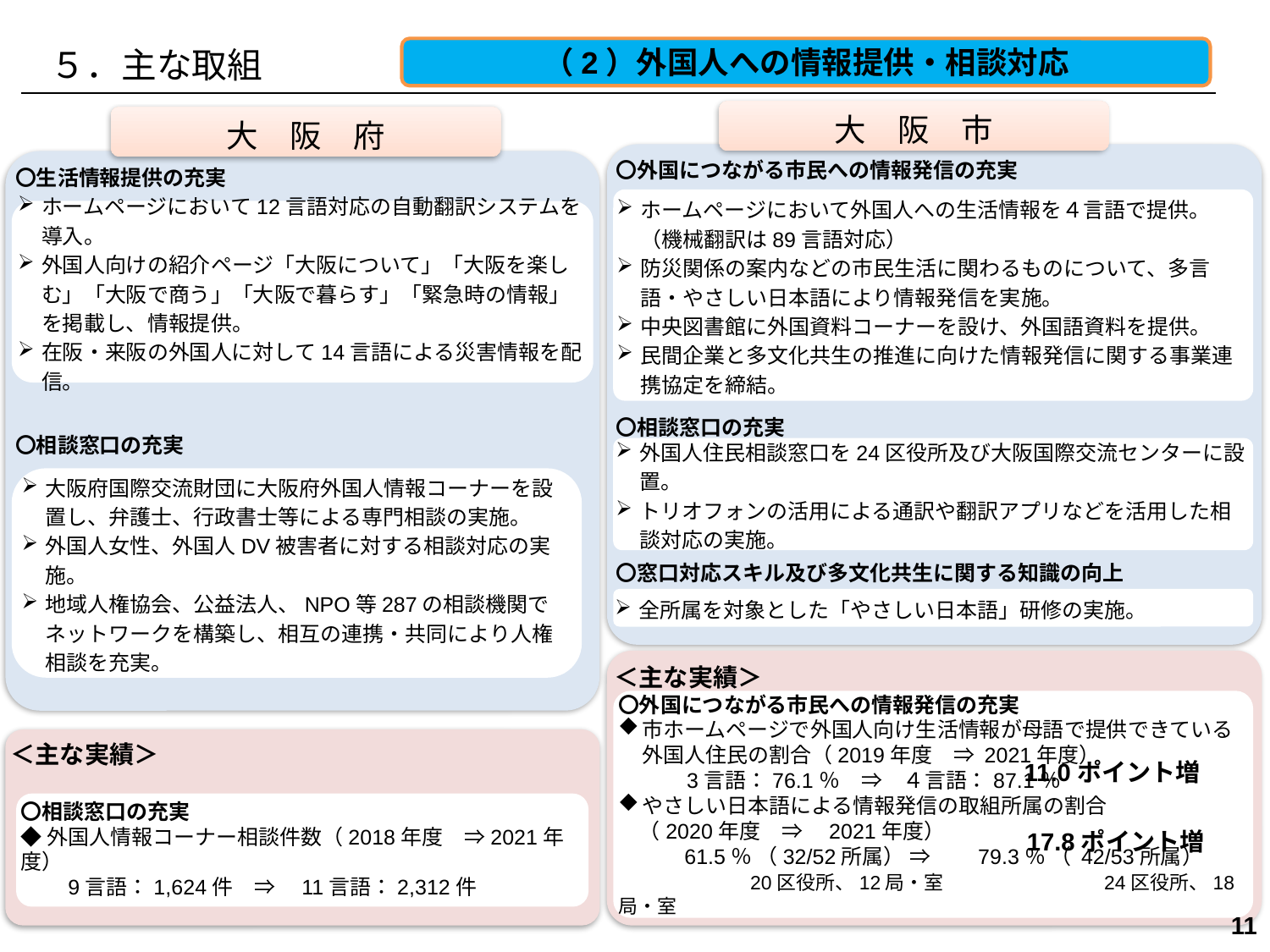

５．主な取組
（2）外国人への情報提供・相談対応
大　阪　市
大　阪　府
〇外国につながる市民への情報発信の充実

〇相談窓口の充実

〇窓口対応スキル及び多文化共生に関する知識の向上

〇生活情報提供の充実

〇相談窓口の充実

ホームページにおいて外国人への生活情報を４言語で提供。（機械翻訳は89言語対応）
防災関係の案内などの市民生活に関わるものについて、多言語・やさしい日本語により情報発信を実施。
中央図書館に外国資料コーナーを設け、外国語資料を提供。
民間企業と多文化共生の推進に向けた情報発信に関する事業連携協定を締結。
ホームページにおいて12言語対応の自動翻訳システムを導入。
外国人向けの紹介ページ「大阪について」「大阪を楽しむ」「大阪で商う」「大阪で暮らす」「緊急時の情報」を掲載し、情報提供。
在阪・来阪の外国人に対して14言語による災害情報を配信。
外国人住民相談窓口を24区役所及び大阪国際交流センターに設置。
トリオフォンの活用による通訳や翻訳アプリなどを活用した相談対応の実施。
大阪府国際交流財団に大阪府外国人情報コーナーを設置し、弁護士、行政書士等による専門相談の実施。
外国人女性、外国人DV被害者に対する相談対応の実施。
地域人権協会、公益法人、NPO等287の相談機関でネットワークを構築し、相互の連携・共同により人権相談を充実。
全所属を対象とした「やさしい日本語」研修の実施。
＜主な実績＞

〇外国につながる市民への情報発信の充実
市ホームページで外国人向け生活情報が母語で提供できている外国人住民の割合（2019年度　⇒ 2021年度）
　　　3言語：76.1％　⇒　４言語：87.1％
やさしい日本語による情報発信の取組所属の割合
　（2020年度　⇒　2021年度）
　61.5％ （32/52所属） ⇒　　79.3％ （ 42/53所属）
　　　　　　20区役所、12局・室　　　　　　　　24区役所、18局・室
＜主な実績＞
11.0ポイント増
〇相談窓口の充実
◆外国人情報コーナー相談件数（2018年度　⇒2021年度）
　　9言語：1,624件　⇒　11言語：2,312件

17.8ポイント増
11